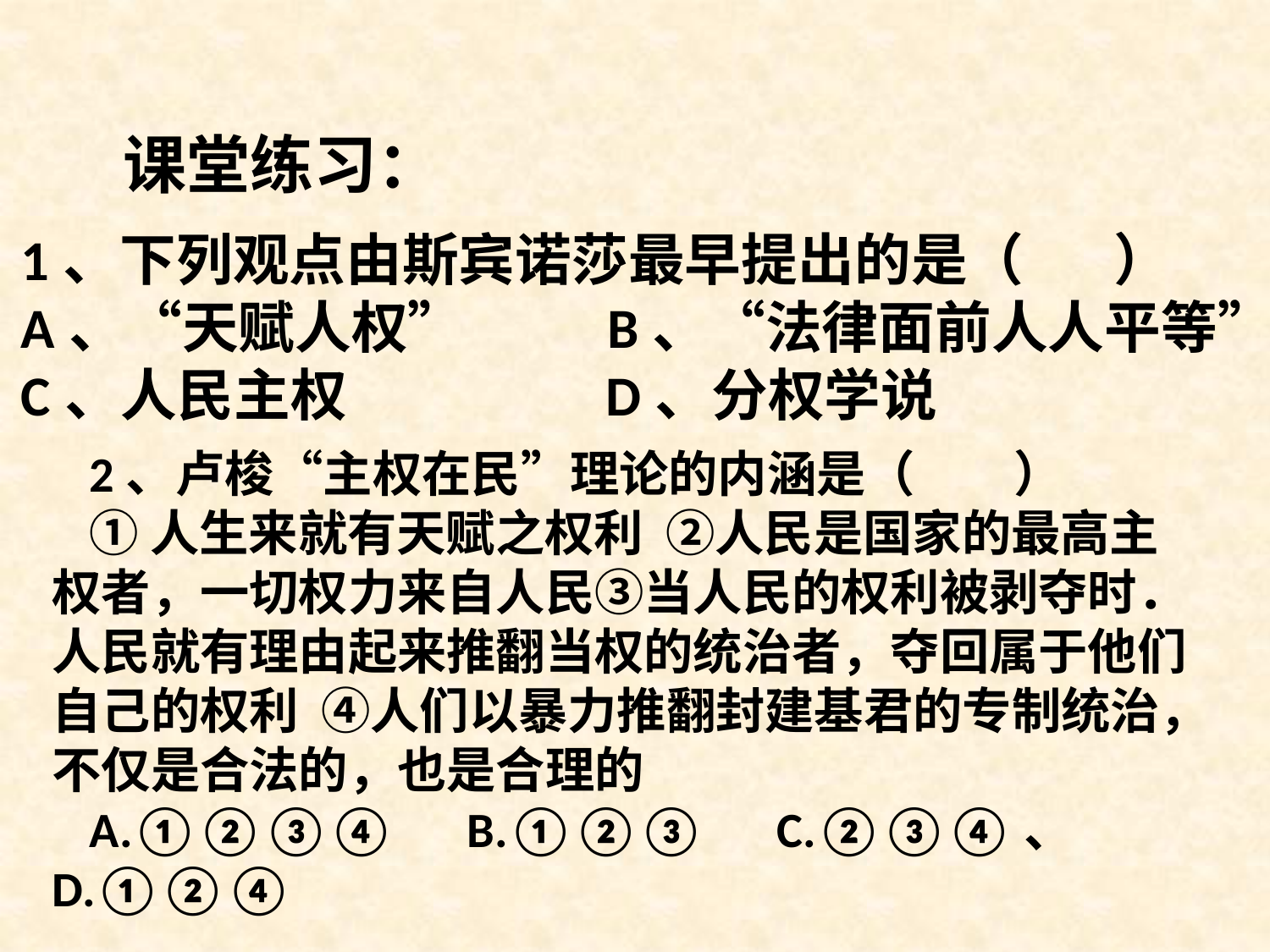

课堂练习：
1、下列观点由斯宾诺莎最早提出的是（       ）
A、“天赋人权”          B、“法律面前人人平等”
C、人民主权                   D、分权学说
2、卢梭“主权在民”理论的内涵是（　　）
①人生来就有天赋之权利  ②人民是国家的最高主权者，一切权力来自人民③当人民的权利被剥夺时．人民就有理由起来推翻当权的统治者，夺回属于他们自己的权利  ④人们以暴力推翻封建基君的专制统治，不仅是合法的，也是合理的
A.①②③④　B.①②③　C.②③④、　D.①②④